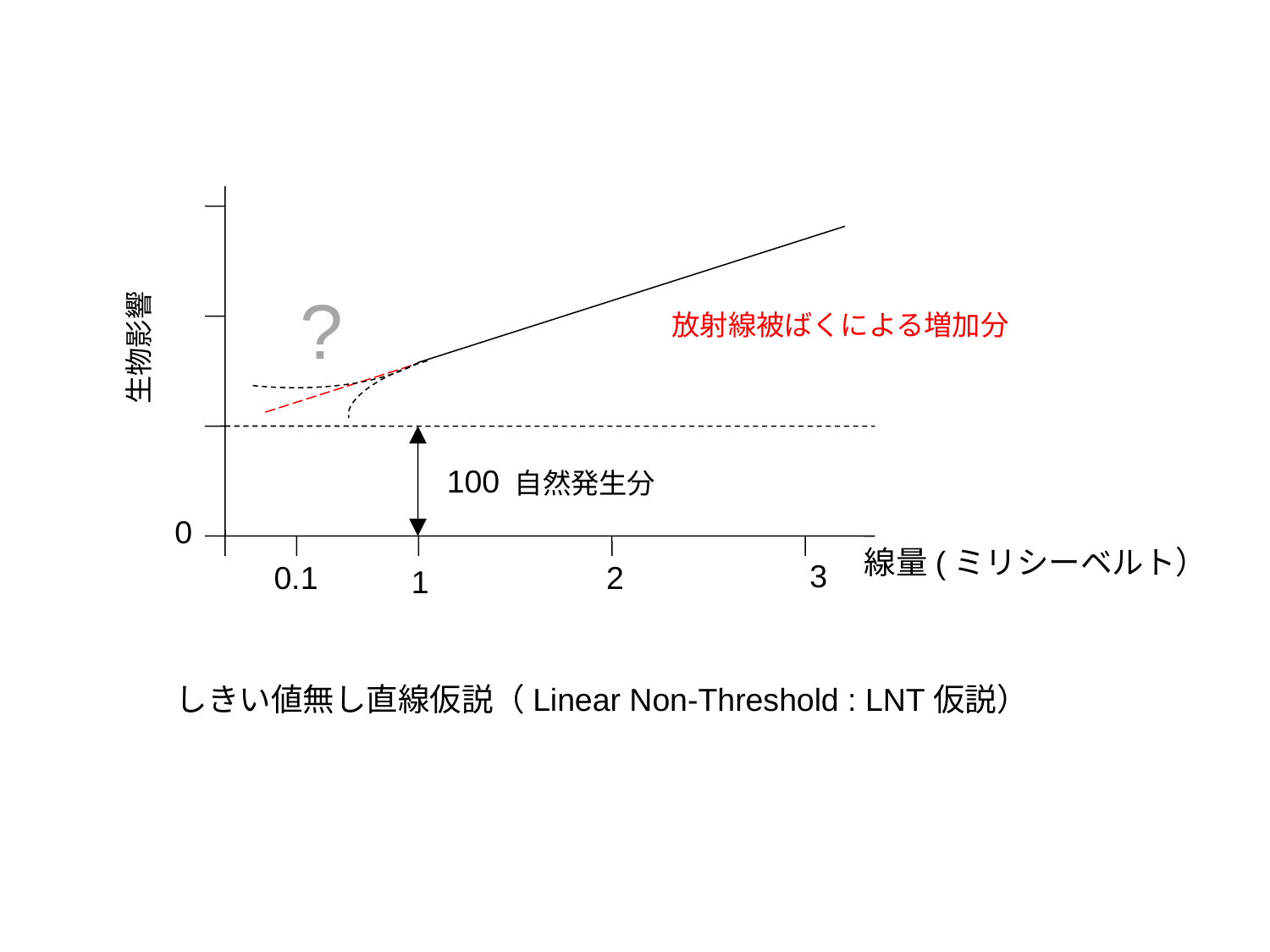

放射線被ばくによる増加分
生物影響

100
自然発生分
0

線量(ミリシーベルト）
3
0.1
2
1
?

しきい値無し直線仮説（Linear Non-Threshold : LNT仮説）